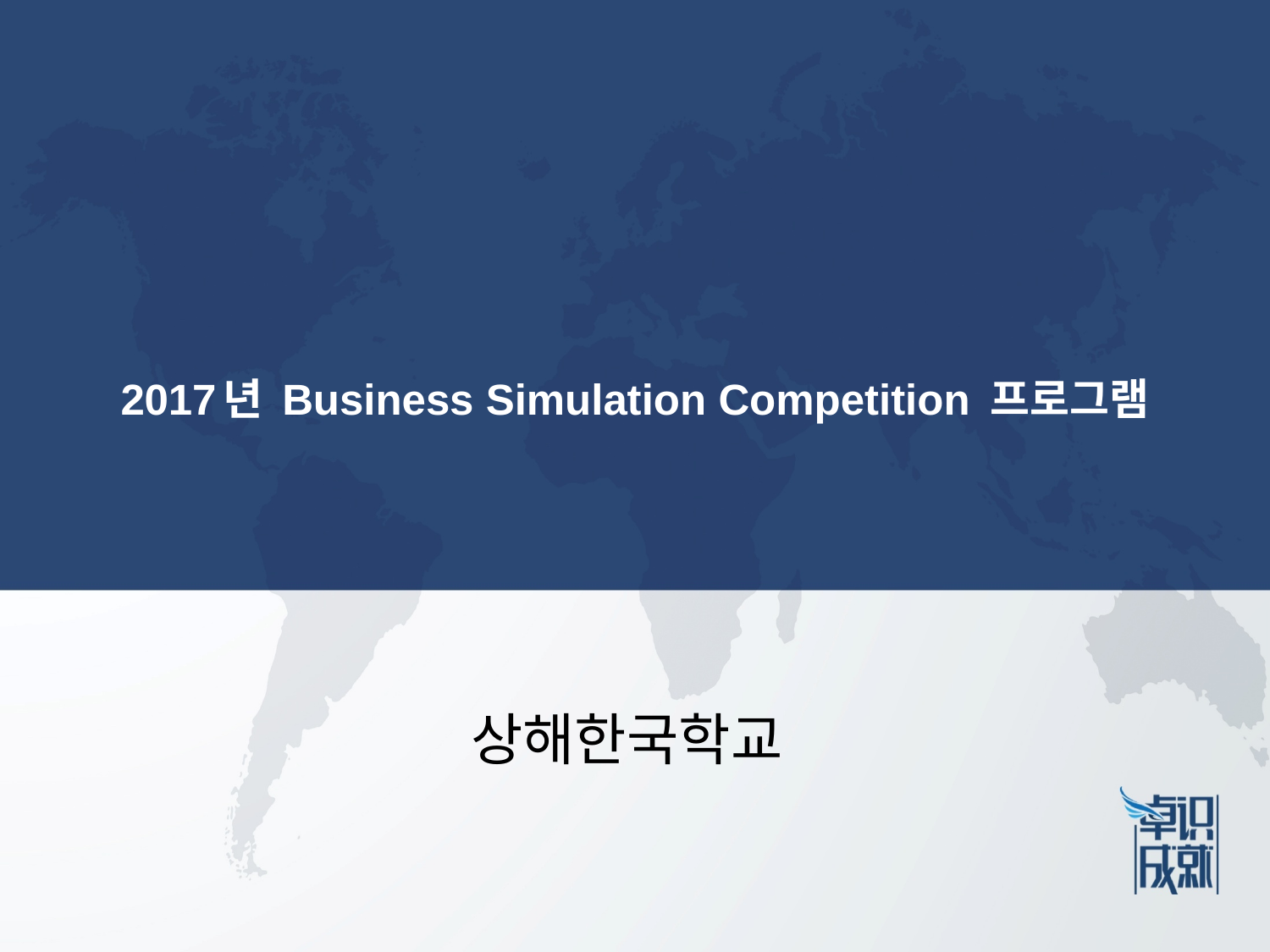

# 2017년 Business Simulation Competition 프로그램

상해한국학교